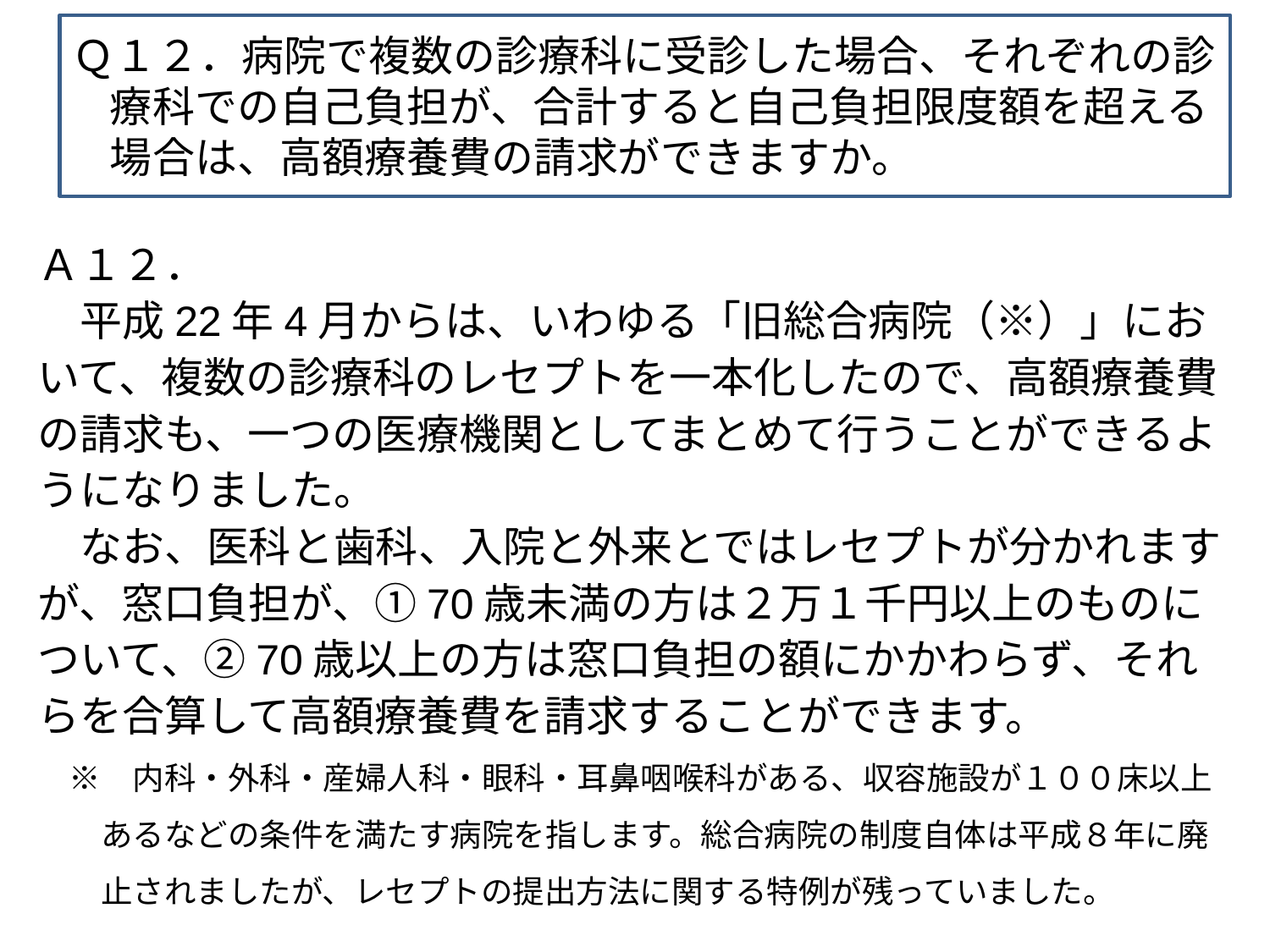

Ｑ１２．病院で複数の診療科に受診した場合、それぞれの診療科での自己負担が、合計すると自己負担限度額を超える場合は、高額療養費の請求ができますか。
Ａ１２．
　平成22年4月からは、いわゆる「旧総合病院（※）」において、複数の診療科のレセプトを一本化したので、高額療養費の請求も、一つの医療機関としてまとめて行うことができるようになりました。
　なお、医科と歯科、入院と外来とではレセプトが分かれますが、窓口負担が、①70歳未満の方は２万１千円以上のものについて、②70歳以上の方は窓口負担の額にかかわらず、それらを合算して高額療養費を請求することができます。
　※　内科・外科・産婦人科・眼科・耳鼻咽喉科がある、収容施設が１００床以上
　　あるなどの条件を満たす病院を指します。総合病院の制度自体は平成８年に廃
　　止されましたが、レセプトの提出方法に関する特例が残っていました。